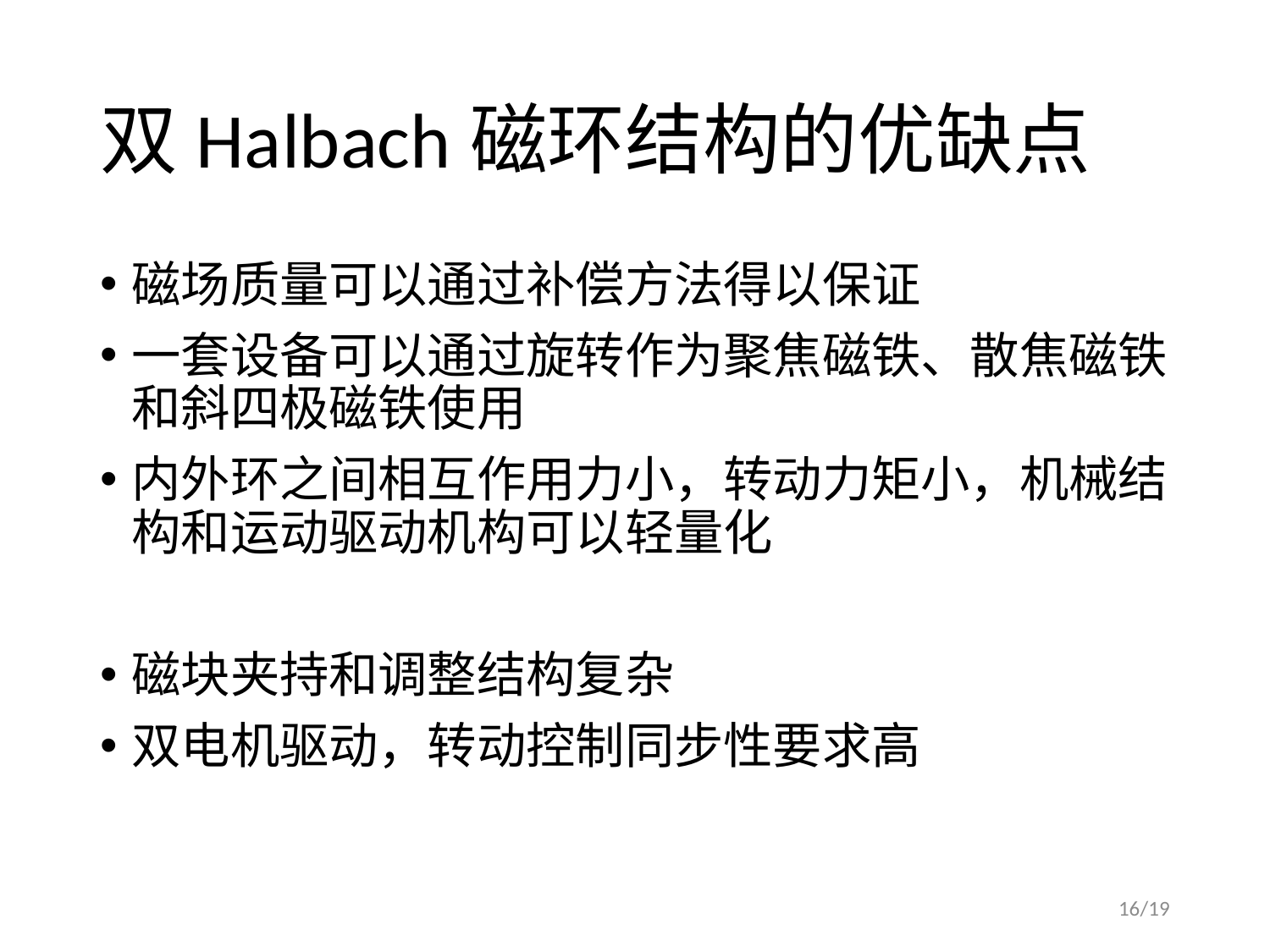

# 双Halbach磁环结构的优缺点
磁场质量可以通过补偿方法得以保证
一套设备可以通过旋转作为聚焦磁铁、散焦磁铁和斜四极磁铁使用
内外环之间相互作用力小，转动力矩小，机械结构和运动驱动机构可以轻量化

磁块夹持和调整结构复杂
双电机驱动，转动控制同步性要求高
16/19